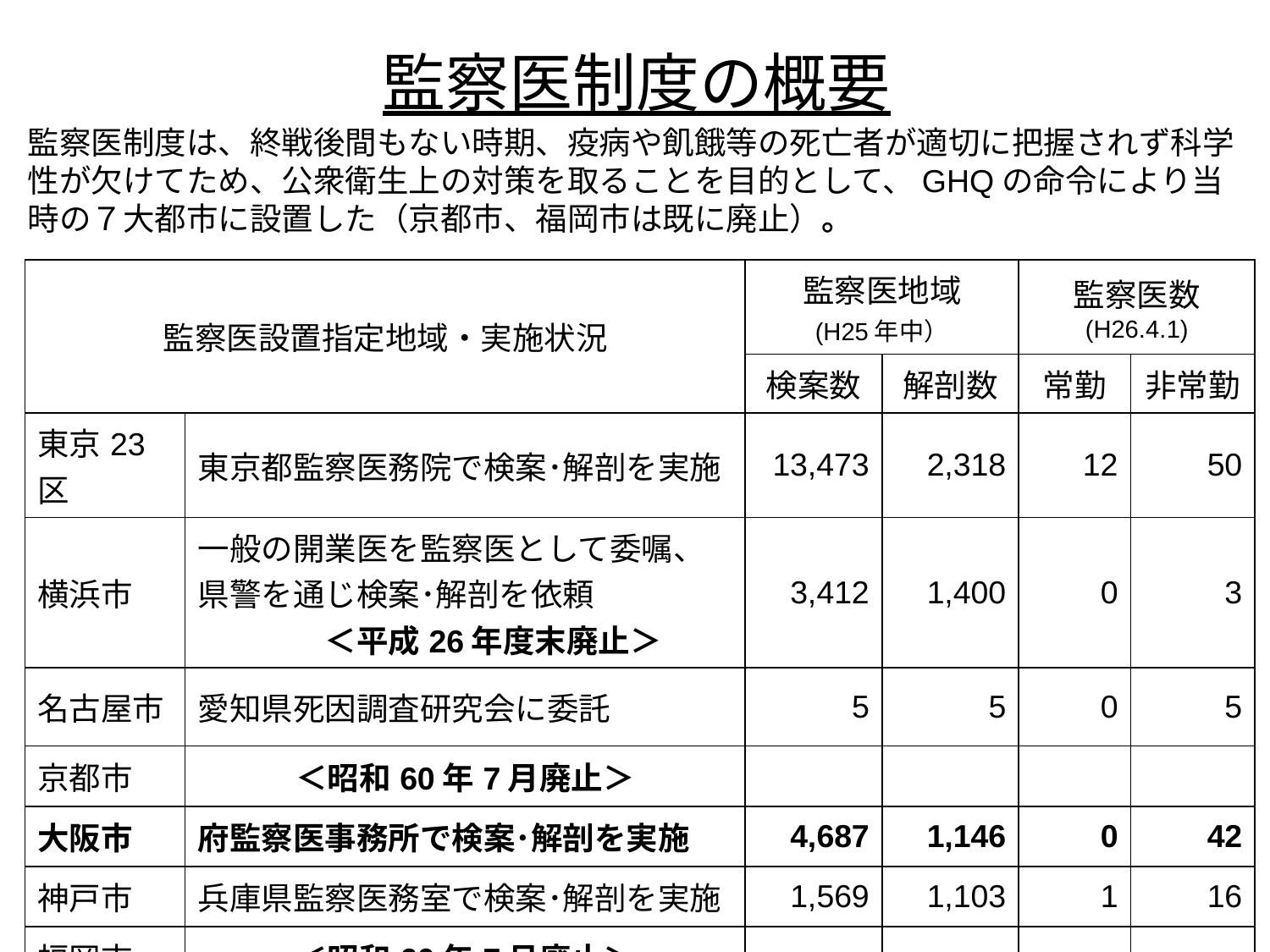

# 監察医制度の概要
監察医制度は、終戦後間もない時期、疫病や飢餓等の死亡者が適切に把握されず科学性が欠けてため、公衆衛生上の対策を取ることを目的として、GHQの命令により当時の７大都市に設置した（京都市、福岡市は既に廃止）。
| 監察医設置指定地域・実施状況 |  | 監察医地域 (H25年中） |  | 監察医数 (H26.4.1) |  |
| --- | --- | --- | --- | --- | --- |
|  |  | 検案数 | 解剖数 | 常勤 | 非常勤 |
| 東京23区 | 東京都監察医務院で検案･解剖を実施 | 13,473 | 2,318 | 12 | 50 |
| 横浜市 | 一般の開業医を監察医として委嘱、県警を通じ検案･解剖を依頼 　　　　＜平成26年度末廃止＞ | 3,412 | 1,400 | 0 | 3 |
| 名古屋市 | 愛知県死因調査研究会に委託 | 5 | 5 | 0 | 5 |
| 京都市 | ＜昭和60年7月廃止＞ |  |  |  |  |
| 大阪市 | 府監察医事務所で検案･解剖を実施 | 4,687 | 1,146 | 0 | 42 |
| 神戸市 | 兵庫県監察医務室で検案･解剖を実施 | 1,569 | 1,103 | 1 | 16 |
| 福岡市 | ＜昭和60年7月廃止＞ |  |  |  |  |